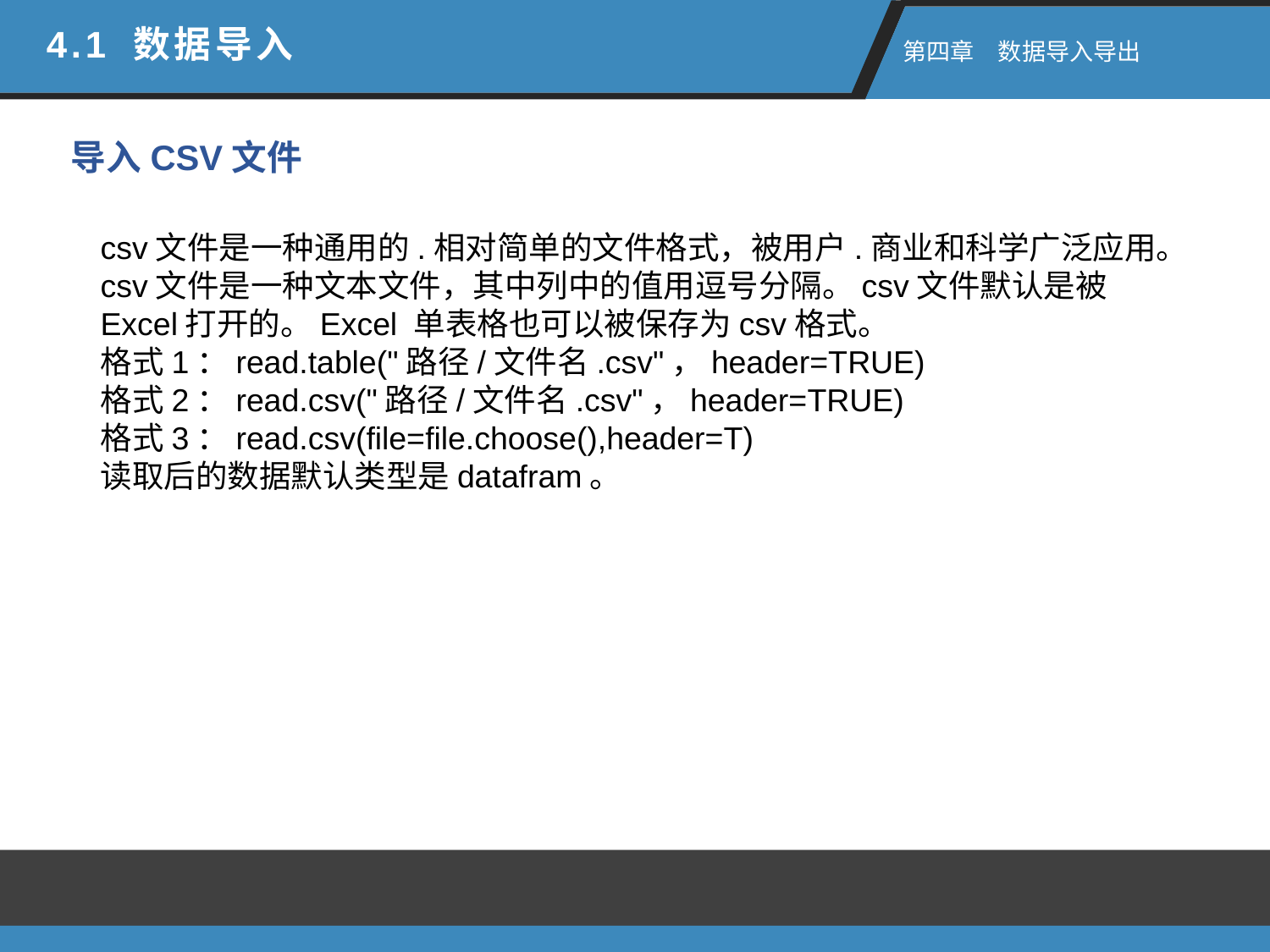

4.1 数据导入
  第四章　数据导入导出
导入CSV文件
csv文件是一种通用的.相对简单的文件格式，被用户.商业和科学广泛应用。csv文件是一种文本文件，其中列中的值用逗号分隔。csv文件默认是被Excel打开的。Excel 单表格也可以被保存为csv格式。
格式1：read.table("路径/文件名.csv"，header=TRUE)
格式2：read.csv("路径/文件名.csv"，header=TRUE)
格式3：read.csv(file=file.choose(),header=T)
读取后的数据默认类型是datafram。